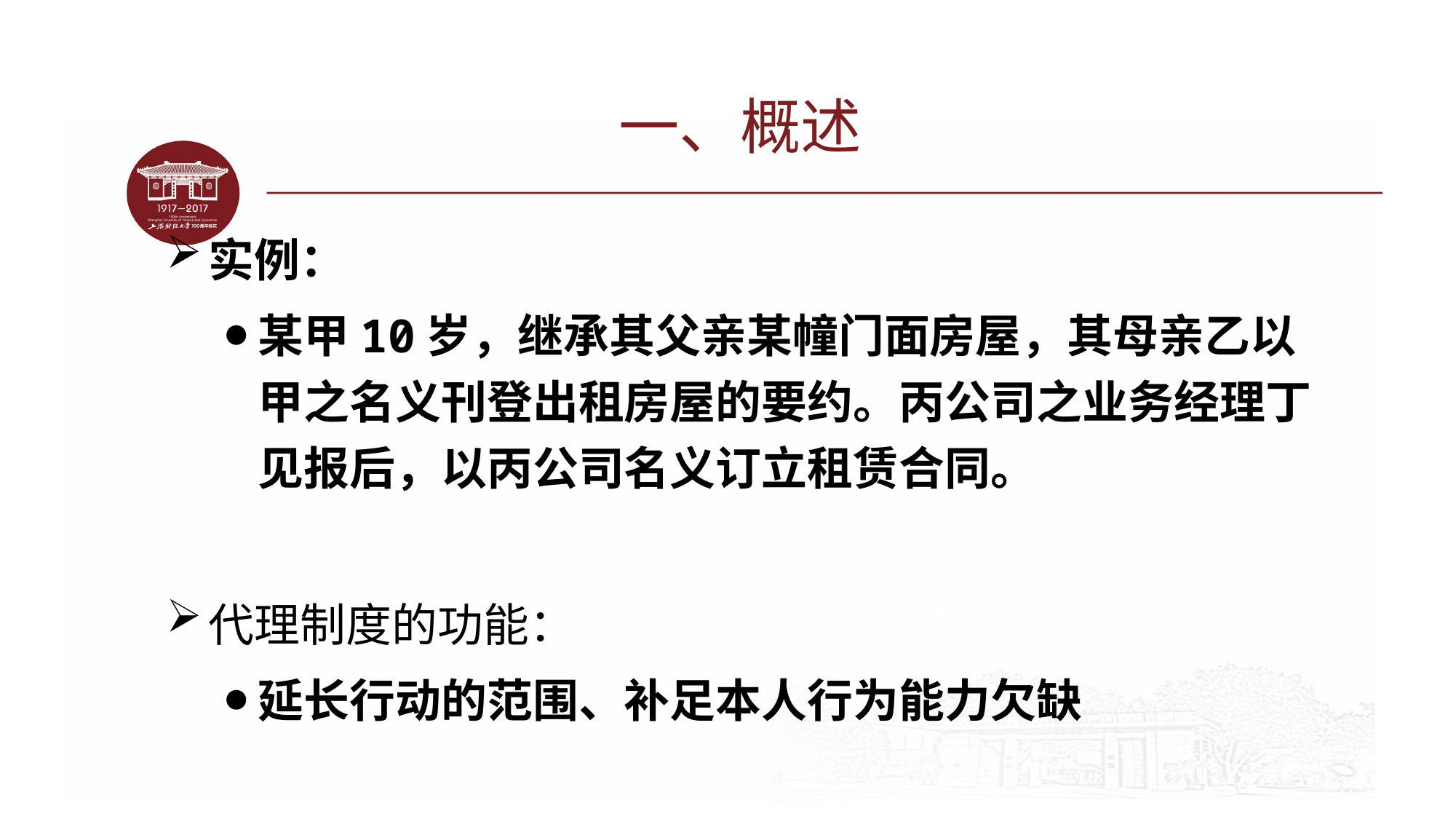

# 一、概述
实例：
某甲10岁，继承其父亲某幢门面房屋，其母亲乙以甲之名义刊登出租房屋的要约。丙公司之业务经理丁见报后，以丙公司名义订立租赁合同。

代理制度的功能：
延长行动的范围、补足本人行为能力欠缺